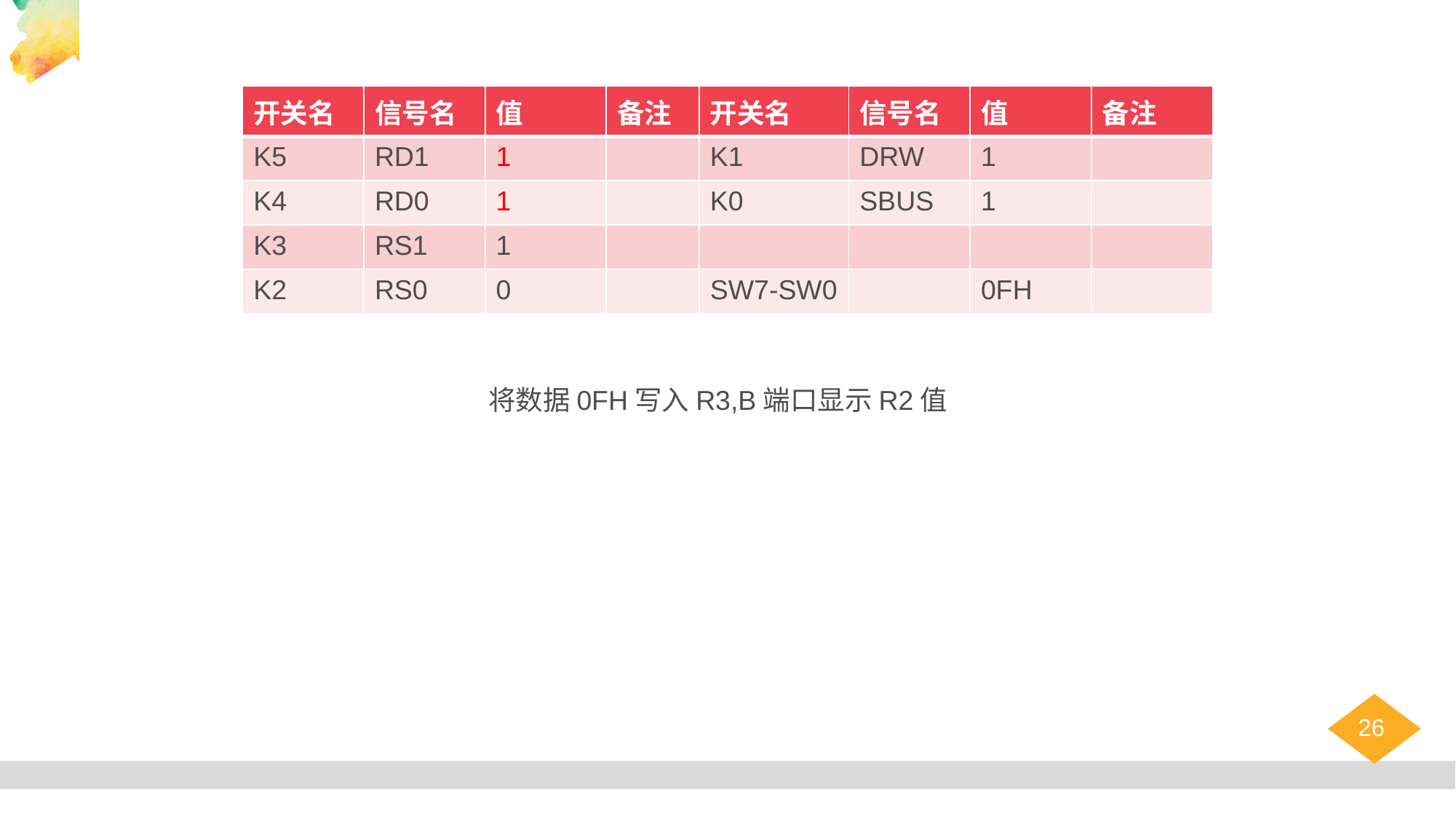

| 开关名 | 信号名 | 值 | 备注 | 开关名 | 信号名 | 值 | 备注 |
| --- | --- | --- | --- | --- | --- | --- | --- |
| K5 | RD1 | 1 |  | K1 | DRW | 1 |  |
| K4 | RD0 | 1 |  | K0 | SBUS | 1 |  |
| K3 | RS1 | 1 |  |  |  |  |  |
| K2 | RS0 | 0 |  | SW7-SW0 |  | 0FH |  |
将数据0FH写入R3,B端口显示R2值